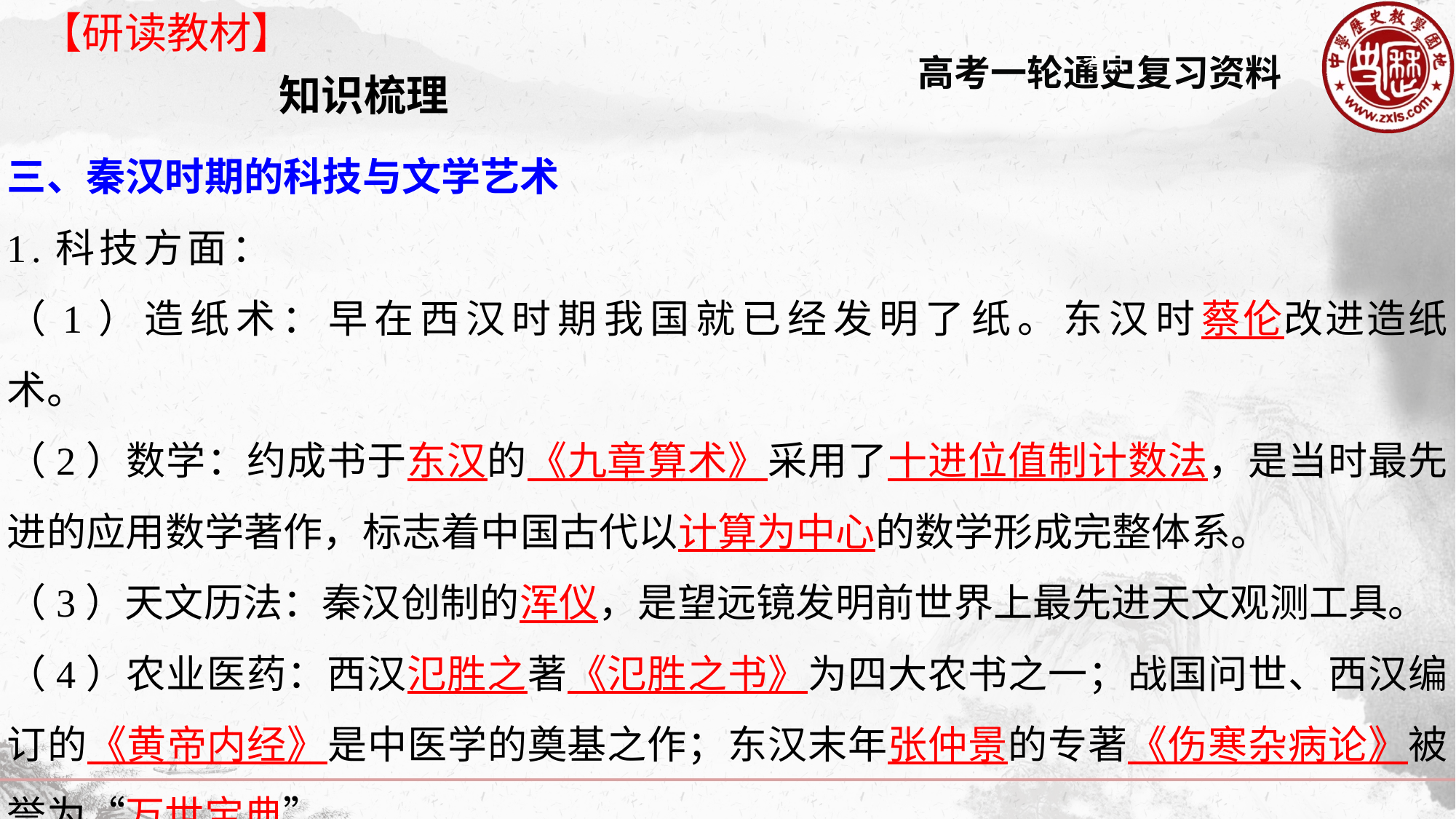

【研读教材】
知识梳理
三、秦汉时期的科技与文学艺术
1.科技方面：
（1）造纸术：早在西汉时期我国就已经发明了纸。东汉时蔡伦改进造纸术。
（2）数学：约成书于东汉的《九章算术》采用了十进位值制计数法，是当时最先进的应用数学著作，标志着中国古代以计算为中心的数学形成完整体系。
（3）天文历法：秦汉创制的浑仪，是望远镜发明前世界上最先进天文观测工具。
（4）农业医药：西汉氾胜之著《氾胜之书》为四大农书之一；战国问世、西汉编订的《黄帝内经》是中医学的奠基之作；东汉末年张仲景的专著《伤寒杂病论》被誉为“万世宝典”